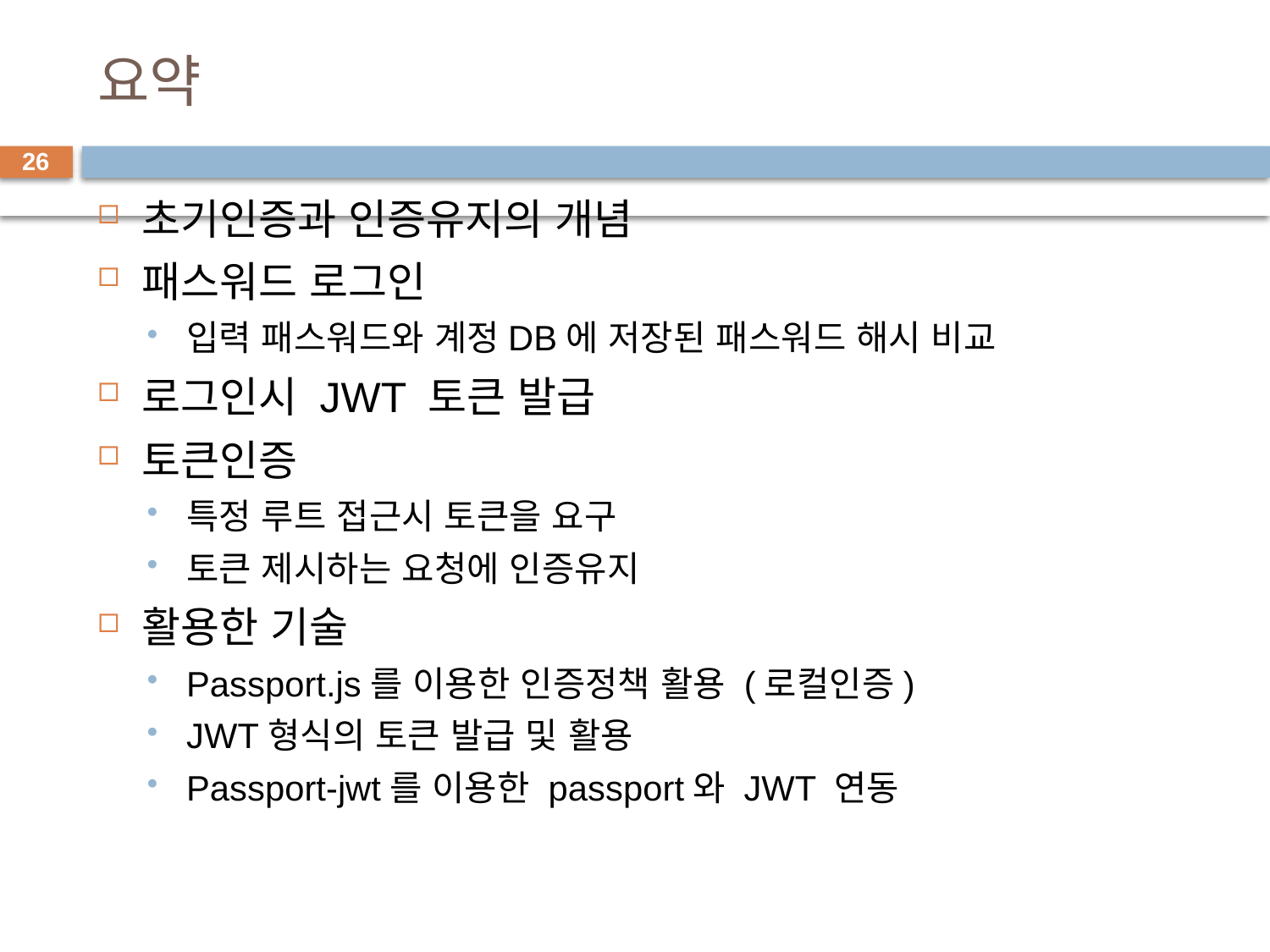

# 요약
26
초기인증과 인증유지의 개념
패스워드 로그인
입력 패스워드와 계정DB에 저장된 패스워드 해시 비교
로그인시 JWT 토큰 발급
토큰인증
특정 루트 접근시 토큰을 요구
토큰 제시하는 요청에 인증유지
활용한 기술
Passport.js를 이용한 인증정책 활용 (로컬인증)
JWT형식의 토큰 발급 및 활용
Passport-jwt를 이용한 passport와 JWT 연동